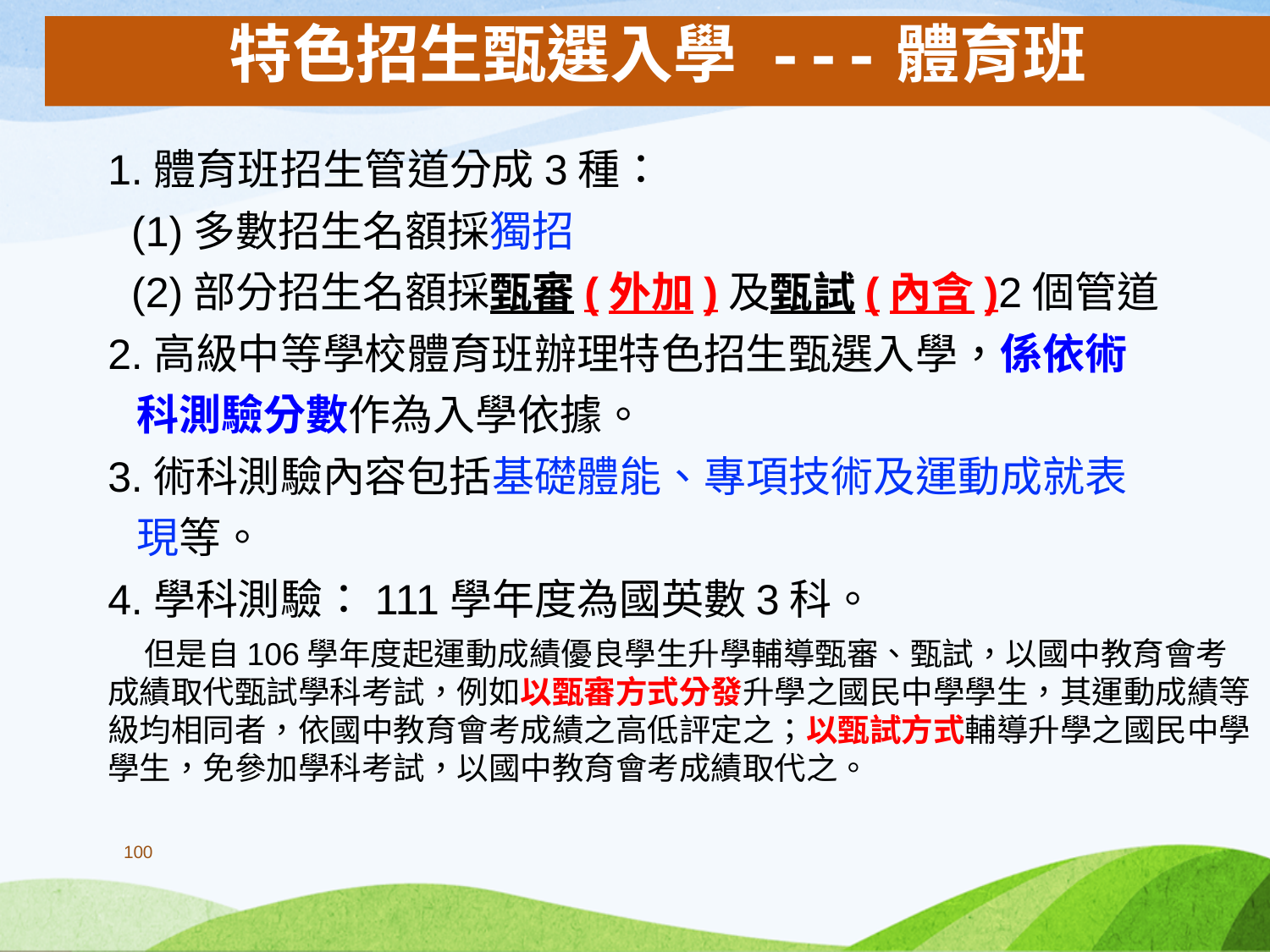

# 特色招生甄選入學 ---體育班
1.體育班招生管道分成3種：
  (1)多數招生名額採獨招
  (2)部分招生名額採甄審(外加)及甄試(內含)2個管道
2.高級中等學校體育班辦理特色招生甄選入學，係依術
  科測驗分數作為入學依據。
3.術科測驗內容包括基礎體能、專項技術及運動成就表
  現等。
4.學科測驗：111學年度為國英數3科。
    但是自106學年度起運動成績優良學生升學輔導甄審、甄試，以國中教育會考成績取代甄試學科考試，例如以甄審方式分發升學之國民中學學生，其運動成績等級均相同者，依國中教育會考成績之高低評定之；以甄試方式輔導升學之國民中學學生，免參加學科考試，以國中教育會考成績取代之。
100